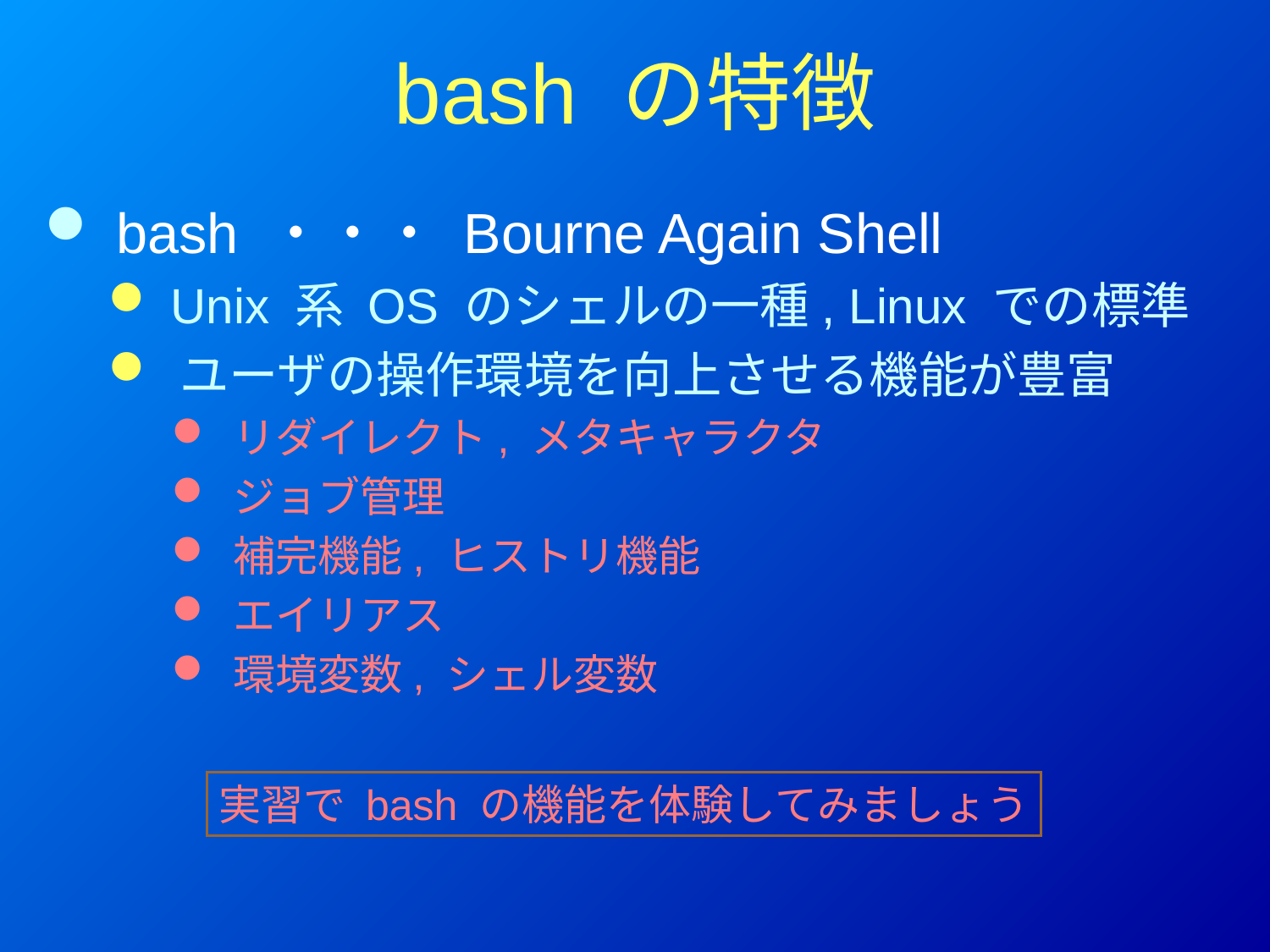

# bash の特徴
 bash ・・・ Bourne Again Shell
 Unix 系 OS のシェルの一種, Linux での標準
 ユーザの操作環境を向上させる機能が豊富
 リダイレクト, メタキャラクタ
 ジョブ管理
 補完機能, ヒストリ機能
 エイリアス
 環境変数, シェル変数
実習で bash の機能を体験してみましょう